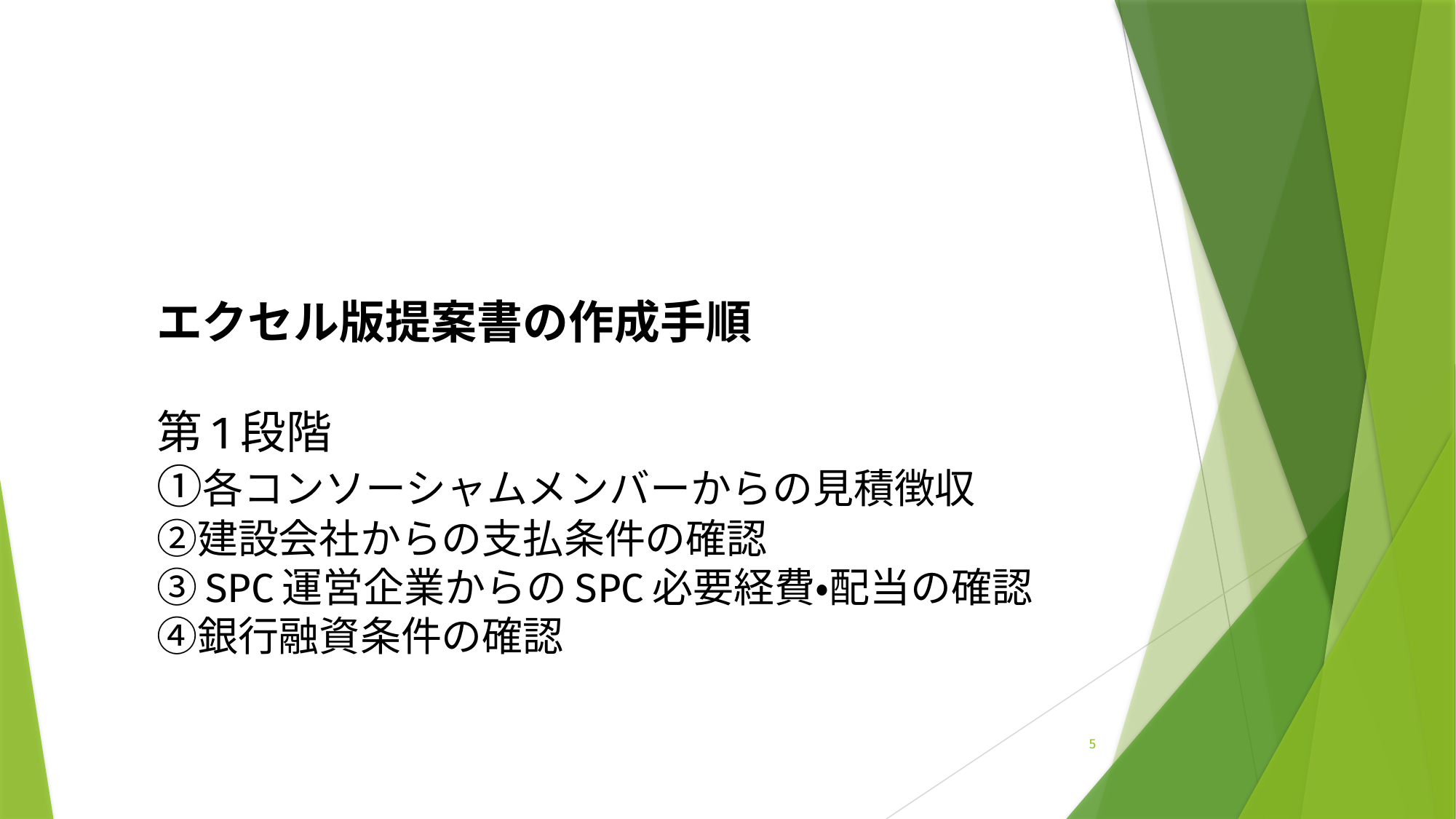

# エクセル版提案書の作成手順 第1段階 ①各コンソーシャムメンバーからの見積徴収 ②建設会社からの支払条件の確認 ③SPC運営企業からのSPC必要経費・配当の確認 ④銀行融資条件の確認
5